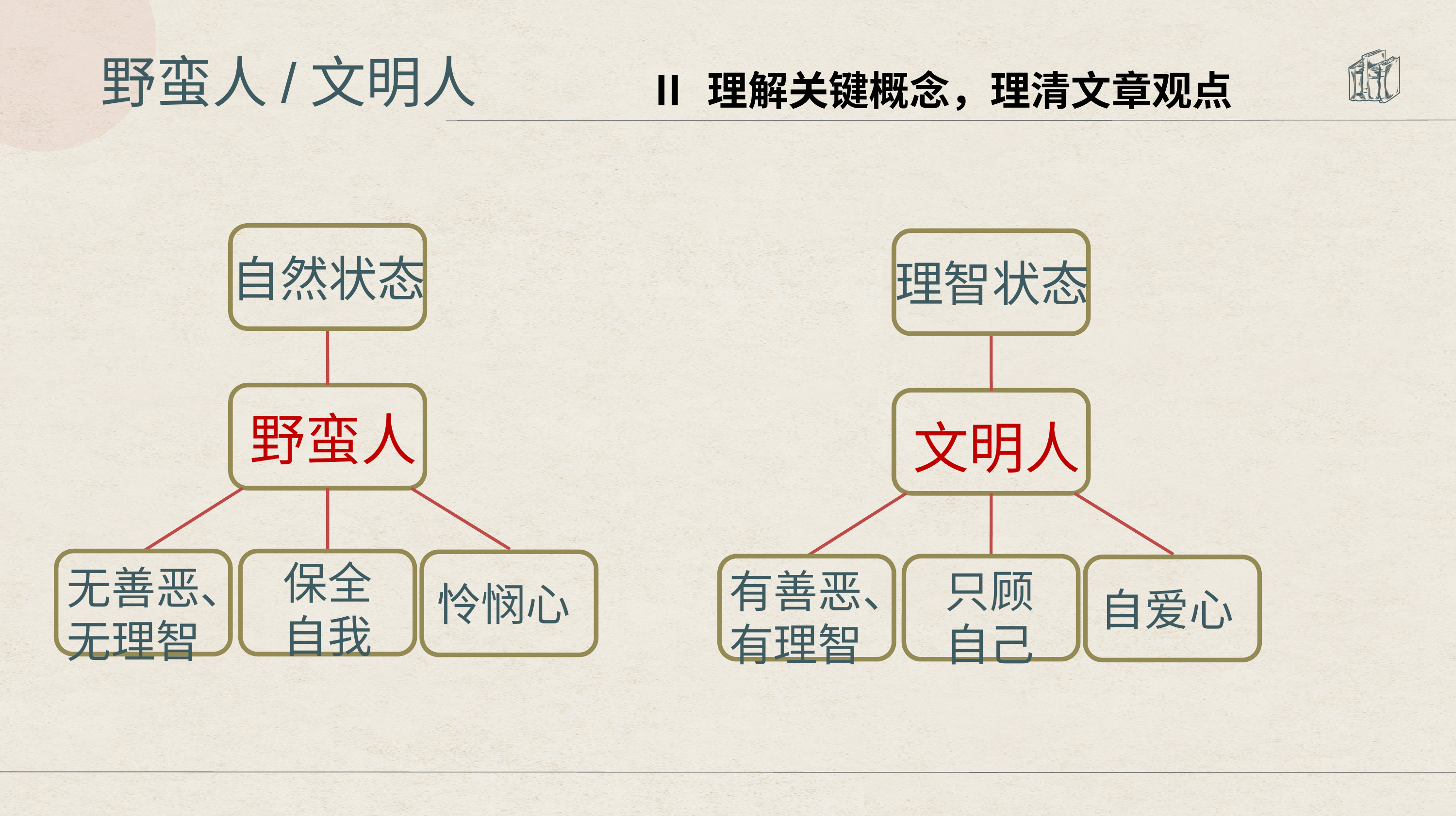

野蛮人/文明人

Ⅱ 理解关键概念，理清文章观点

自然状态
理智状态

野蛮人
文明人

保全自我

无善恶、无理智

有善恶、有理智
只顾自己
怜悯心
自爱心